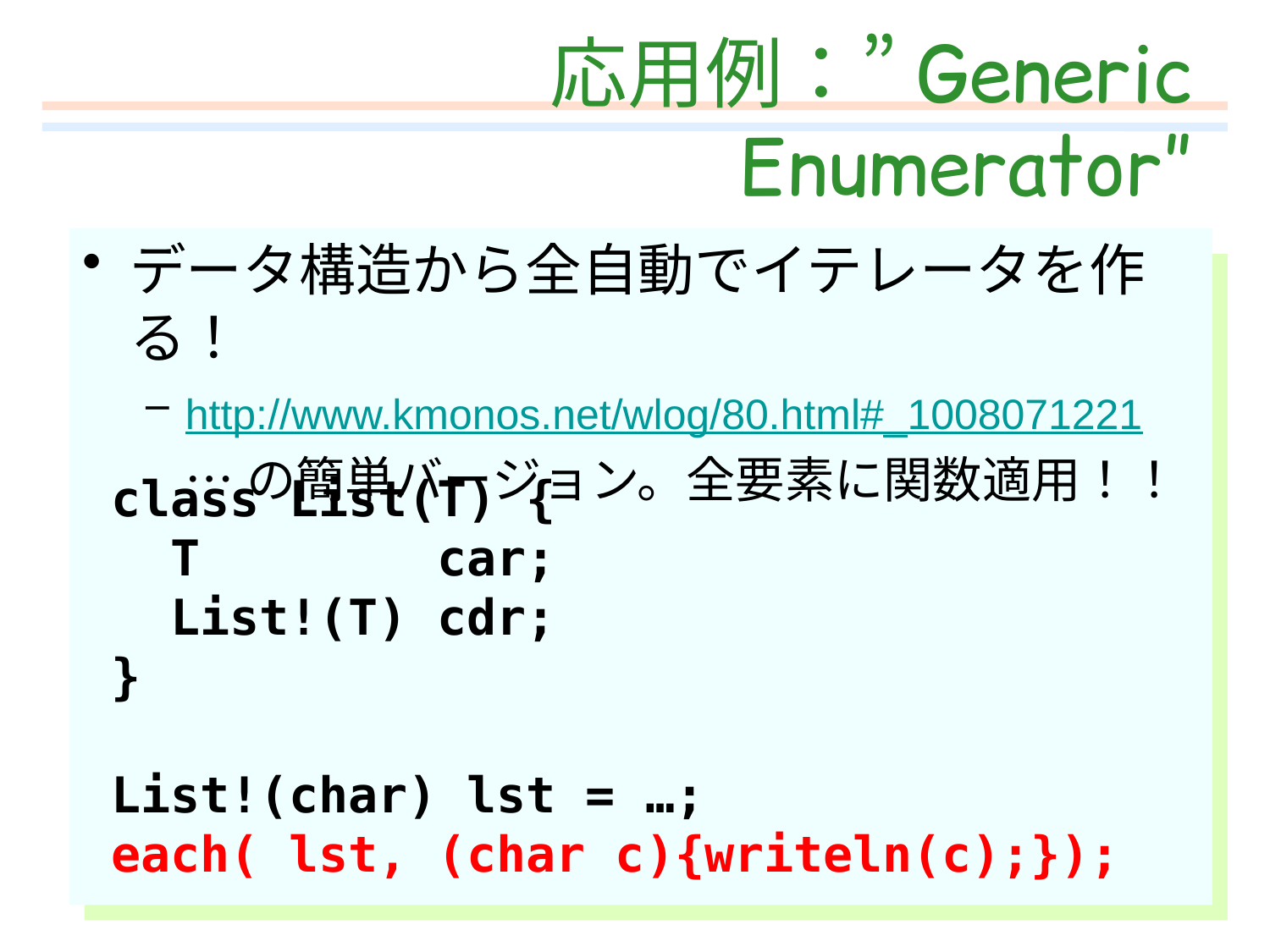

# 応用例：”Generic Enumerator”
データ構造から全自動でイテレータを作る！
http://www.kmonos.net/wlog/80.html#_1008071221
	…の簡単バージョン。全要素に関数適用！！
class List(T) {
  T        car;
  List!(T) cdr;
}

List!(char) lst = …;
each( lst, (char c){writeln(c);});